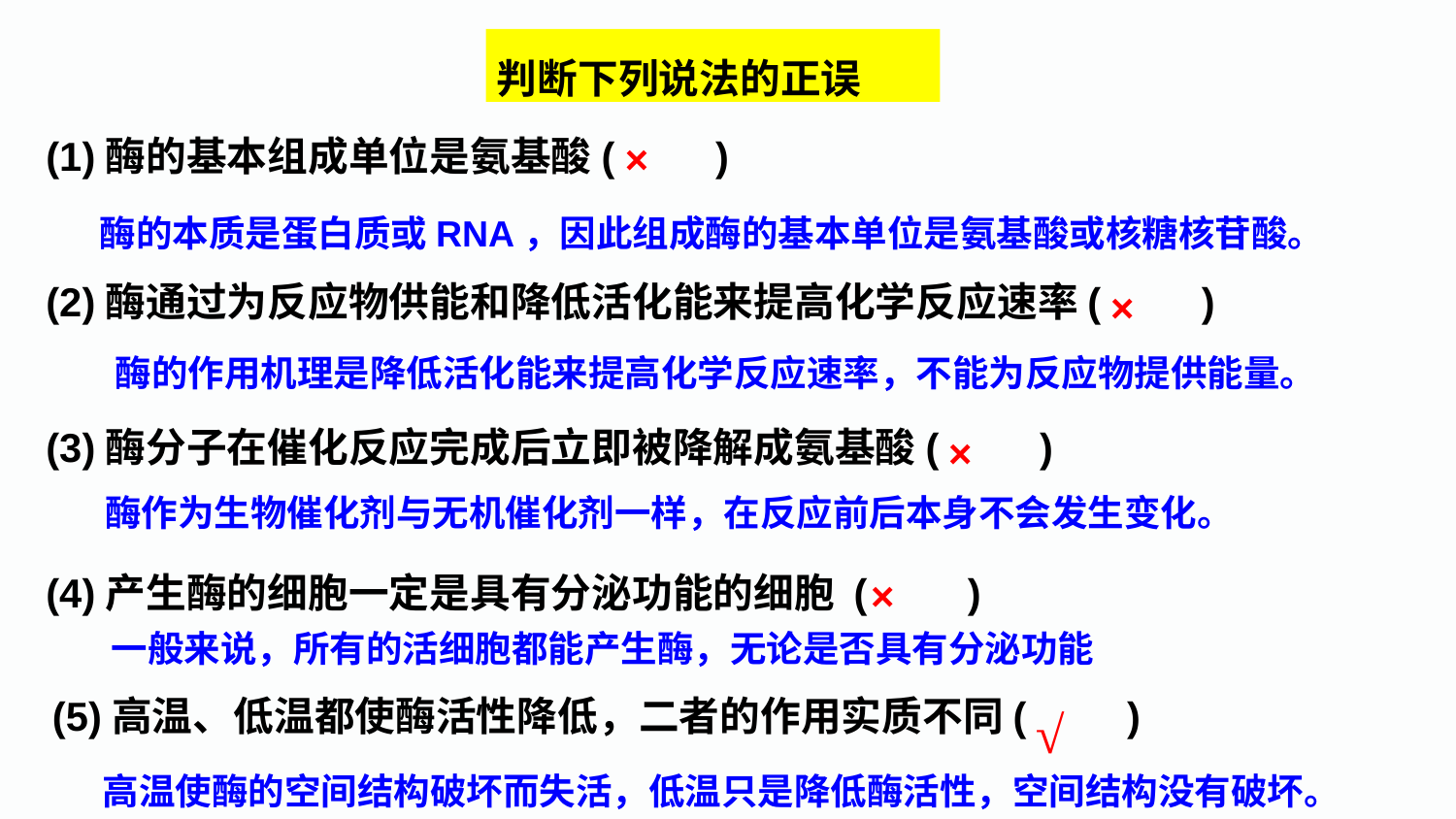

判断下列说法的正误
(1)酶的基本组成单位是氨基酸(　　)

(2)酶通过为反应物供能和降低活化能来提高化学反应速率(　　)

(3)酶分子在催化反应完成后立即被降解成氨基酸(　　)

(4)产生酶的细胞一定是具有分泌功能的细胞 (　　)
×
酶的本质是蛋白质或RNA，因此组成酶的基本单位是氨基酸或核糖核苷酸。
×
酶的作用机理是降低活化能来提高化学反应速率，不能为反应物提供能量。
×
酶作为生物催化剂与无机催化剂一样，在反应前后本身不会发生变化。
×
一般来说，所有的活细胞都能产生酶，无论是否具有分泌功能
√

(5)高温、低温都使酶活性降低，二者的作用实质不同(　　)
高温使酶的空间结构破坏而失活，低温只是降低酶活性，空间结构没有破坏。